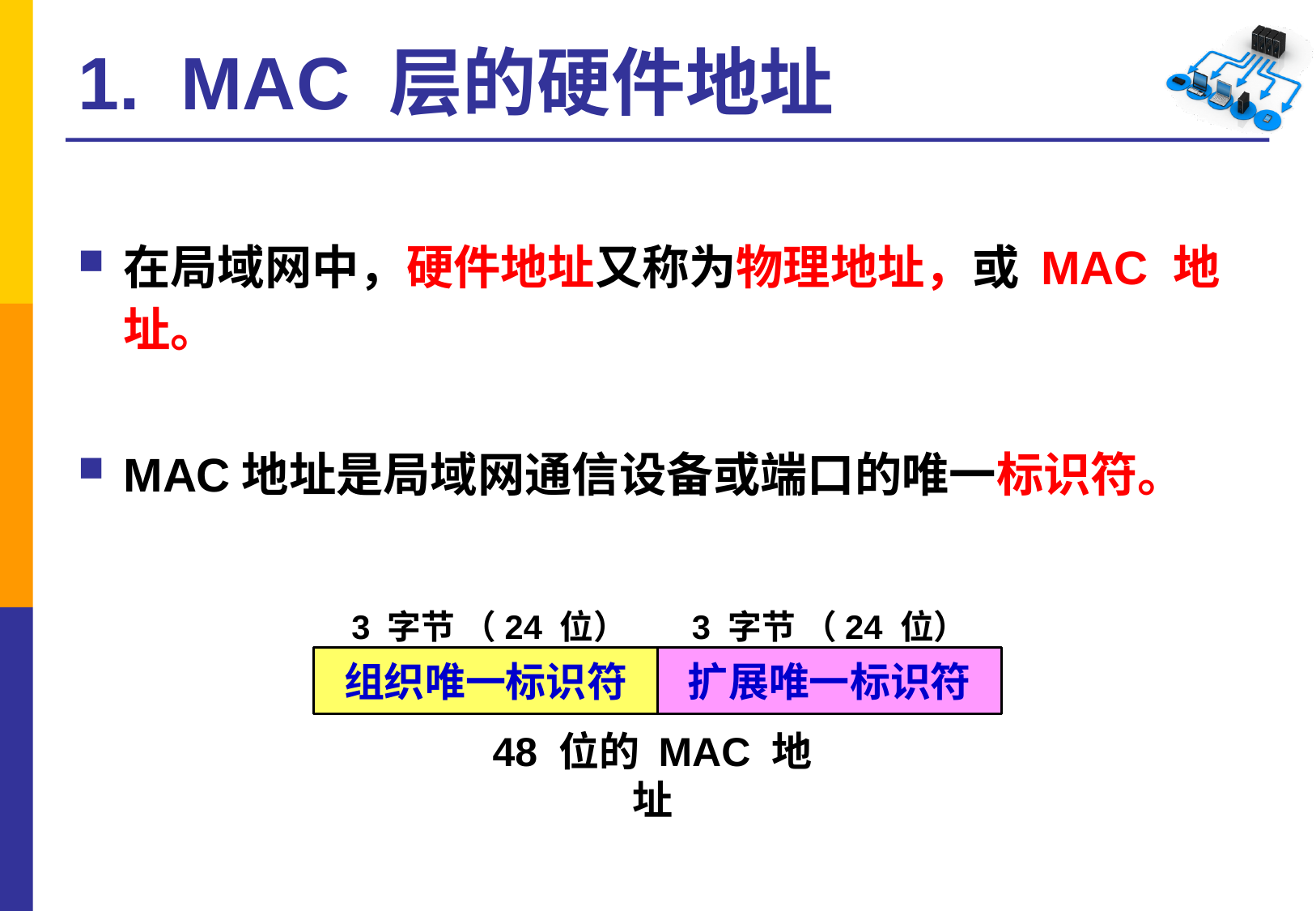

# 1.  MAC 层的硬件地址

在局域网中，硬件地址又称为物理地址，或 MAC 地址。

MAC地址是局域网通信设备或端口的唯一标识符。

3 字节 （24 位）
3 字节 （24 位）
组织唯一标识符
扩展唯一标识符
48 位的 MAC 地址